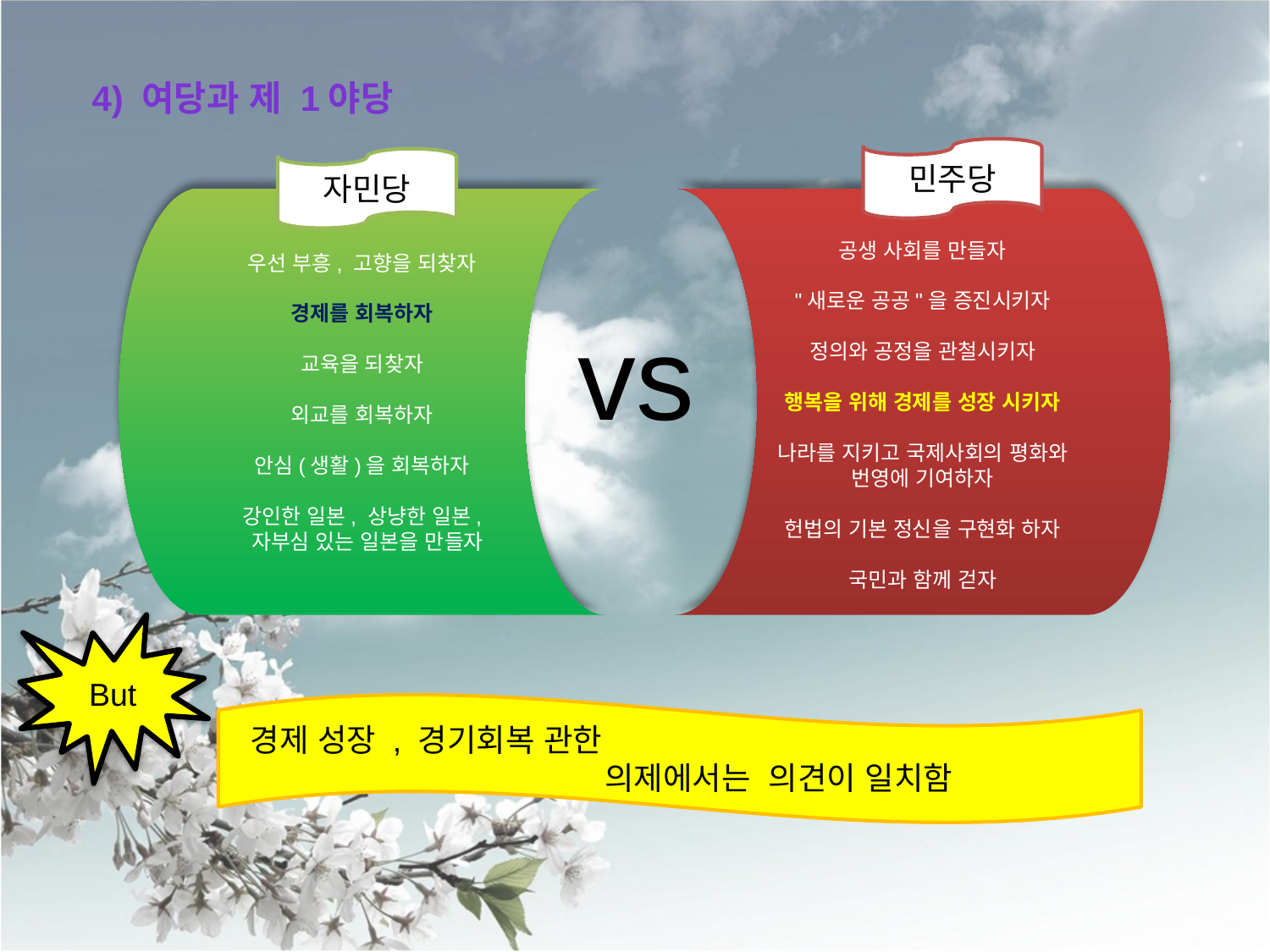

4) 여당과 제 1야당
민주당
자민당

우선 부흥, 고향을 되찾자

경제를 회복하자

교육을 되찾자

외교를 회복하자

안심(생활)을 회복하자

강인한 일본, 상냥한 일본,
 자부심 있는 일본을 만들자

공생 사회를 만들자

"새로운 공공"을 증진시키자

정의와 공정을 관철시키자

행복을 위해 경제를 성장 시키자

나라를 지키고 국제사회의 평화와 번영에 기여하자

헌법의 기본 정신을 구현화 하자

국민과 함께 걷자

vs
But

경제 성장 , 경기회복 관한
                                       의제에서는  의견이 일치함